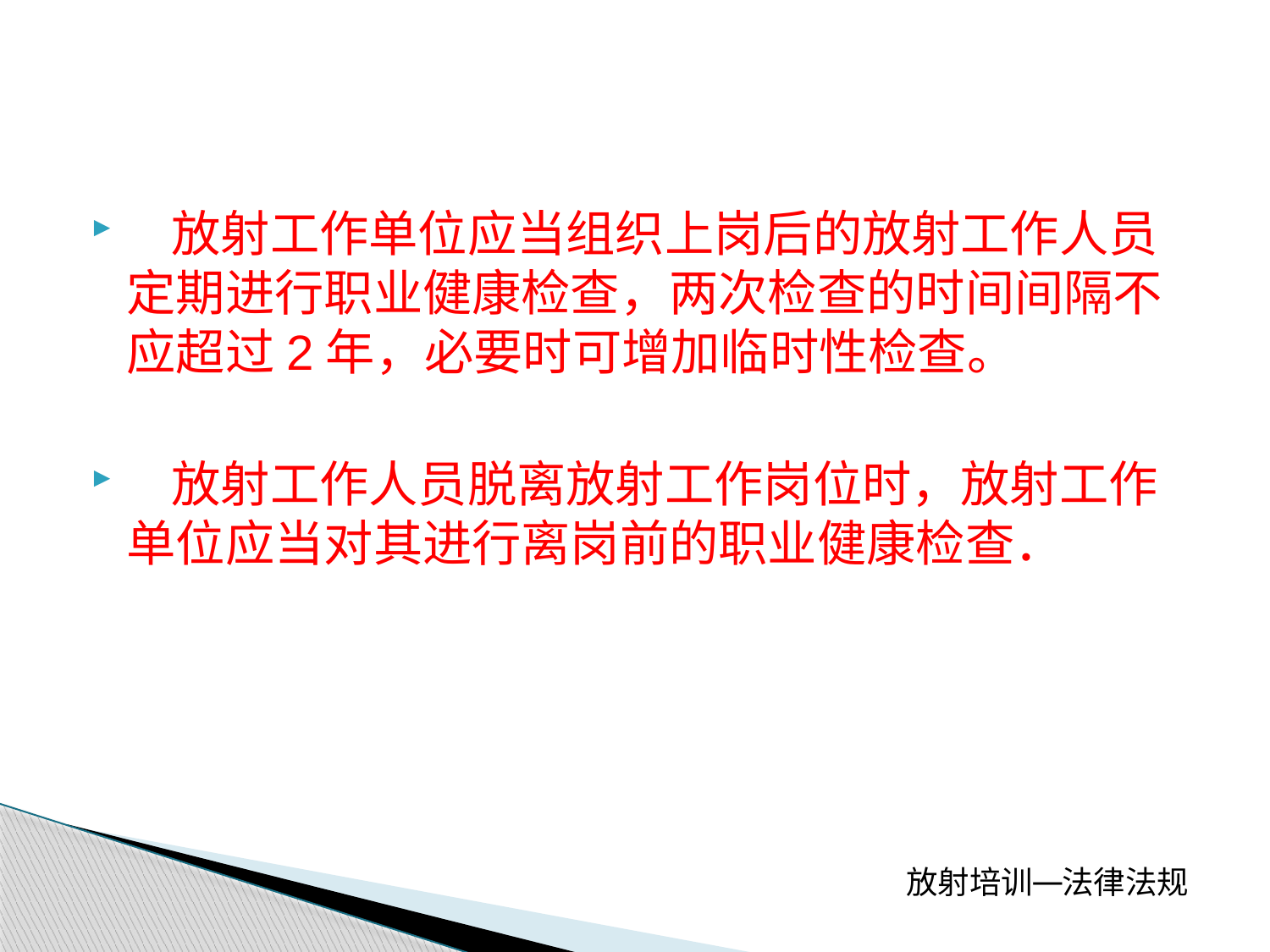

#
   放射工作单位应当组织上岗后的放射工作人员定期进行职业健康检查，两次检查的时间间隔不应超过2年，必要时可增加临时性检查。

   放射工作人员脱离放射工作岗位时，放射工作单位应当对其进行离岗前的职业健康检查．

放射培训—法律法规